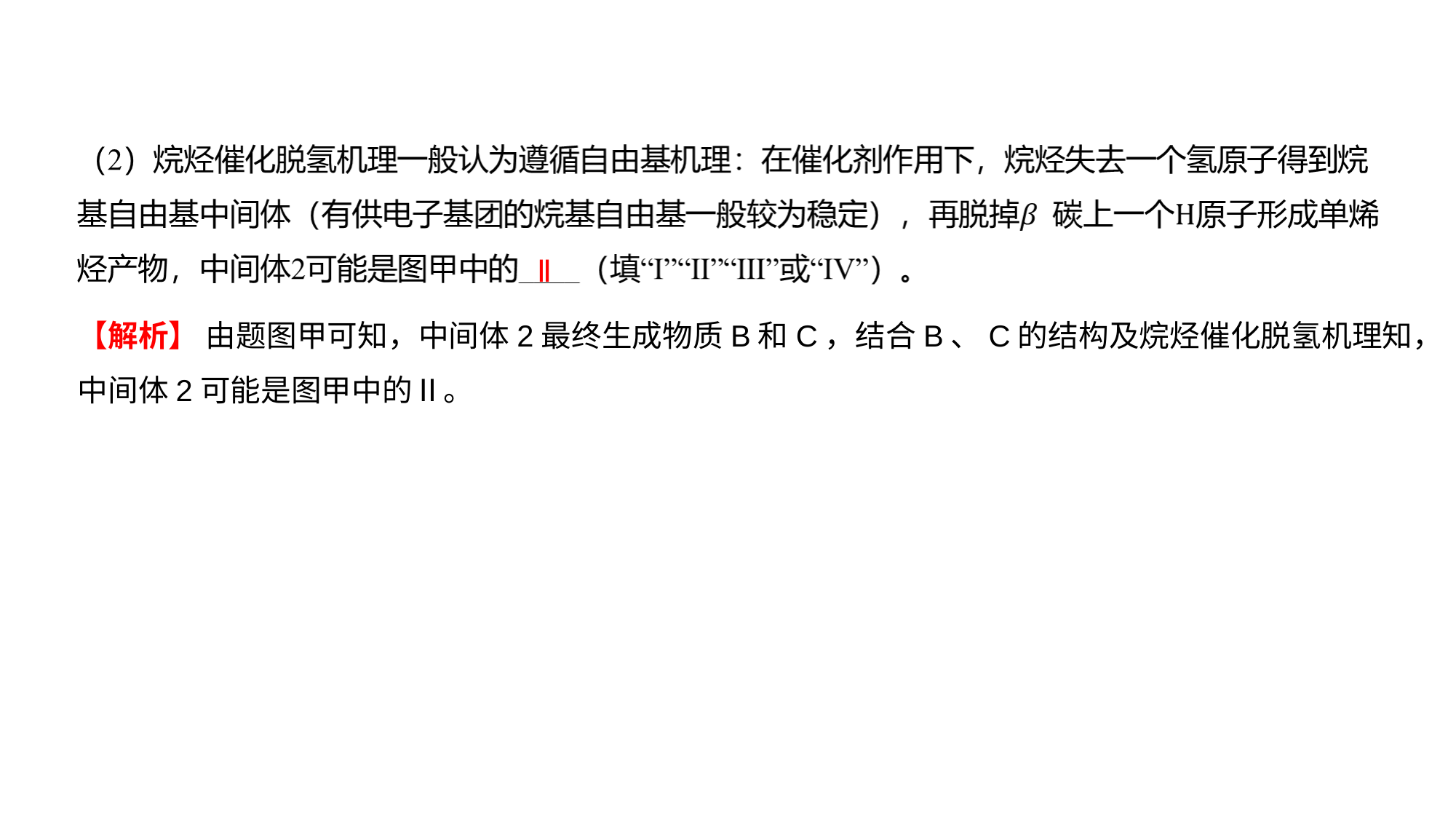

Ⅱ
【解析】 由题图甲可知，中间体2最终生成物质B和C，结合B、C的结构及烷烃催化脱氢机理知，
中间体2可能是图甲中的Ⅱ。